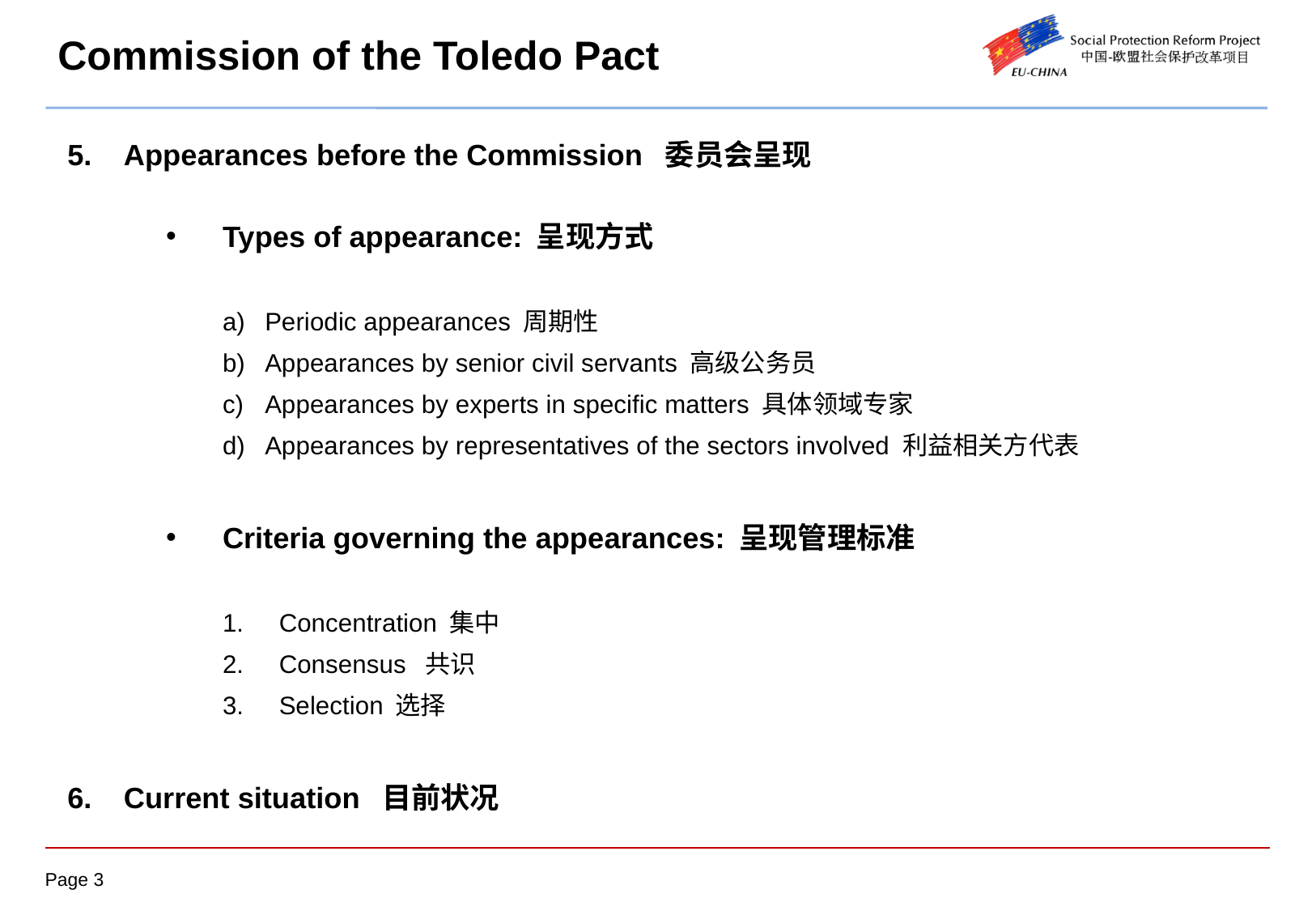

# Commission of the Toledo Pact
Appearances before the Commission  委员会呈现

Types of appearance: 呈现方式

Periodic appearances 周期性
Appearances by senior civil servants 高级公务员
Appearances by experts in specific matters 具体领域专家
Appearances by representatives of the sectors involved 利益相关方代表

Criteria governing the appearances: 呈现管理标准

Concentration 集中
Consensus  共识
Selection 选择

Current situation  目前状况